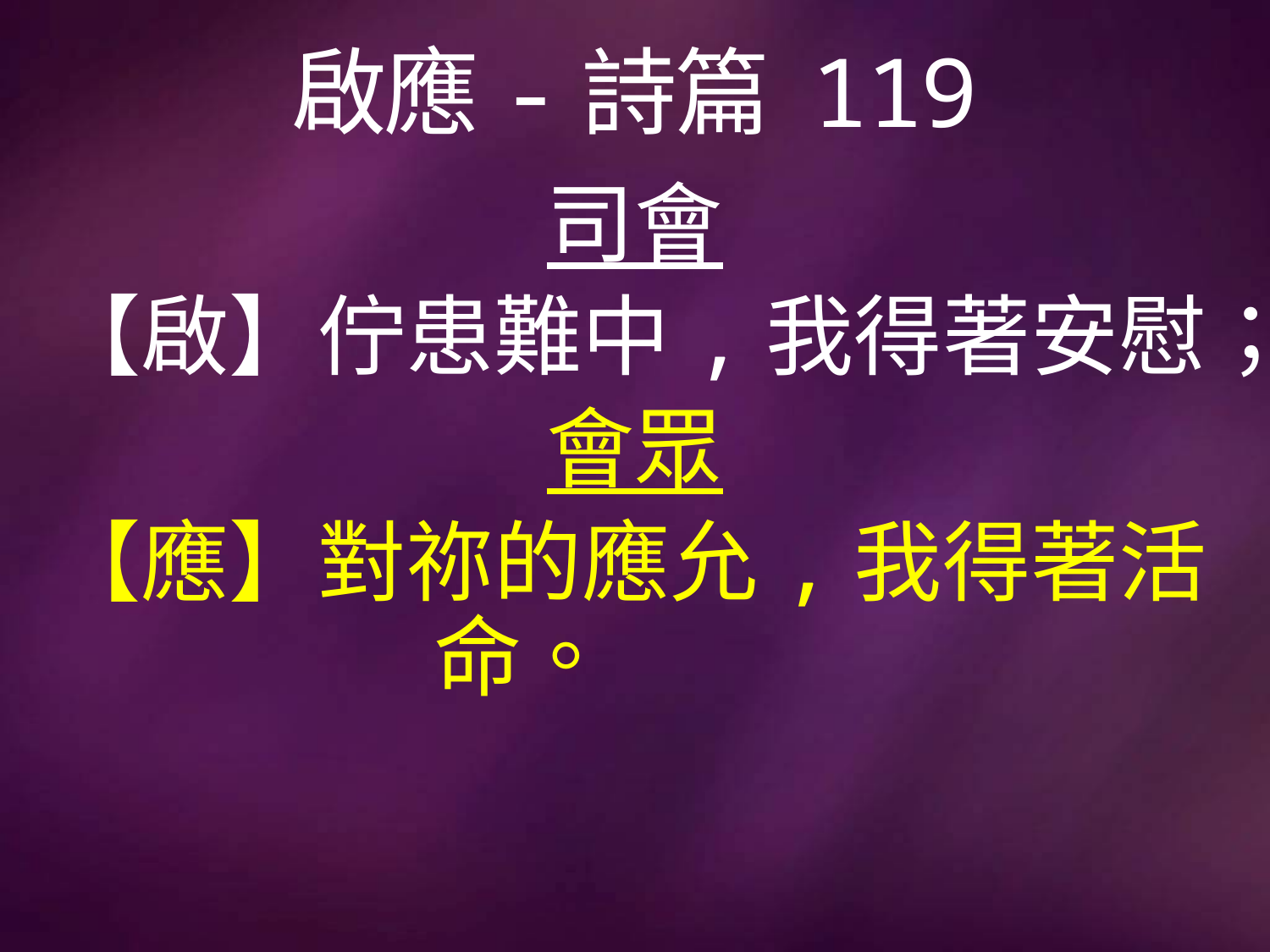

# 啟應-詩篇 119
司會
【啟】佇患難中,我得著安慰；
會眾
【應】對祢的應允,我得著活			命。